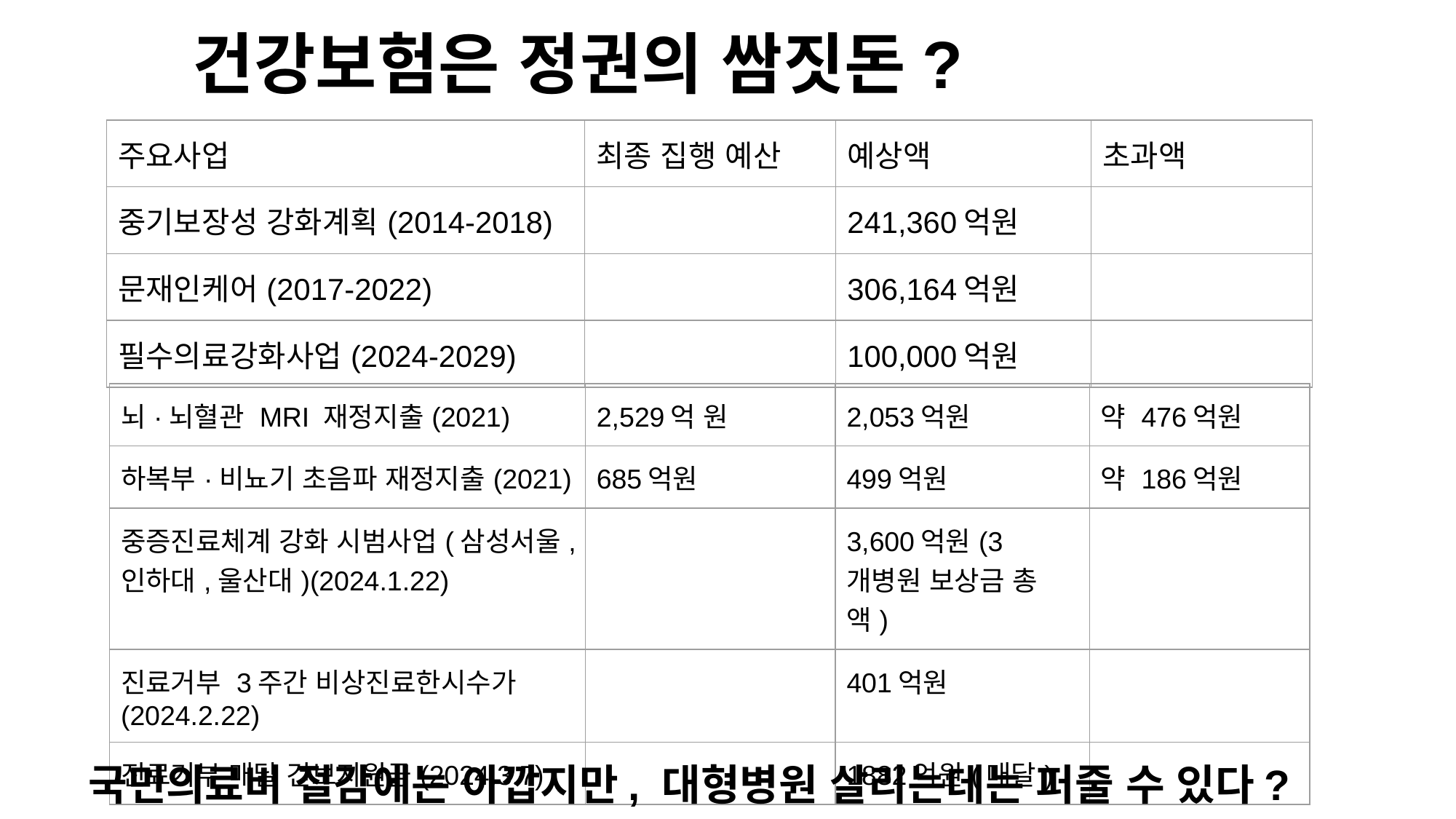

건강보험은 정권의 쌈짓돈?
| 주요사업 | 최종 집행 예산 | 예상액 | 초과액 |
| --- | --- | --- | --- |
| 중기보장성 강화계획(2014-2018) |  | 241,360억원 |  |
| 문재인케어(2017-2022) |  | 306,164억원 |  |
| 필수의료강화사업(2024-2029) |  | 100,000억원 |  |

| 뇌·뇌혈관 MRI 재정지출(2021) | 2,529억 원 | 2,053억원 | 약 476억원 |
| --- | --- | --- | --- |
| 하복부·비뇨기 초음파 재정지출(2021) | 685억원 | 499억원 | 약 186억원 |
| 중증진료체계 강화 시범사업(삼성서울,인하대,울산대)(2024.1.22) |  | 3,600억원(3개병원 보상금 총액) |  |
| 진료거부 3주간 비상진료한시수가(2024.2.22) |  | 401억원 |  |
| 진료거부 매달 건보지원금(2024.3.7) |  | 1882억원(매달) |  |
국민의료비 절감에는 아깝지만, 대형병원 살리는데는 퍼줄 수 있다?